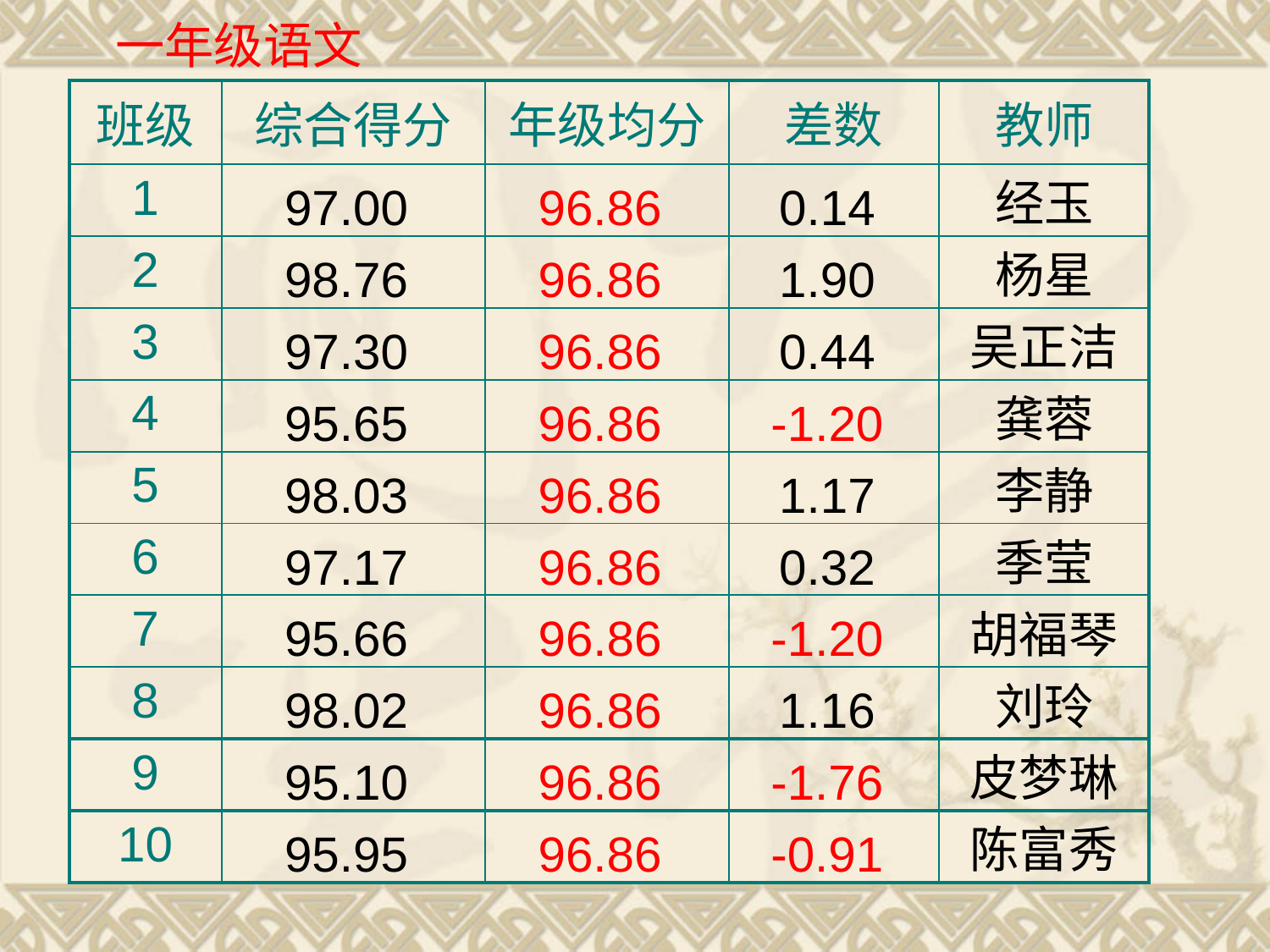

一年级语文
| 班级 | 综合得分 | 年级均分 | 差数 | 教师 |
| --- | --- | --- | --- | --- |
| 1 | 97.00 | 96.86 | 0.14 | 经玉 |
| 2 | 98.76 | 96.86 | 1.90 | 杨星 |
| 3 | 97.30 | 96.86 | 0.44 | 吴正洁 |
| 4 | 95.65 | 96.86 | -1.20 | 龚蓉 |
| 5 | 98.03 | 96.86 | 1.17 | 李静 |
| 6 | 97.17 | 96.86 | 0.32 | 季莹 |
| 7 | 95.66 | 96.86 | -1.20 | 胡福琴 |
| 8 | 98.02 | 96.86 | 1.16 | 刘玲 |
| 9 | 95.10 | 96.86 | -1.76 | 皮梦琳 |
| 10 | 95.95 | 96.86 | -0.91 | 陈富秀 |